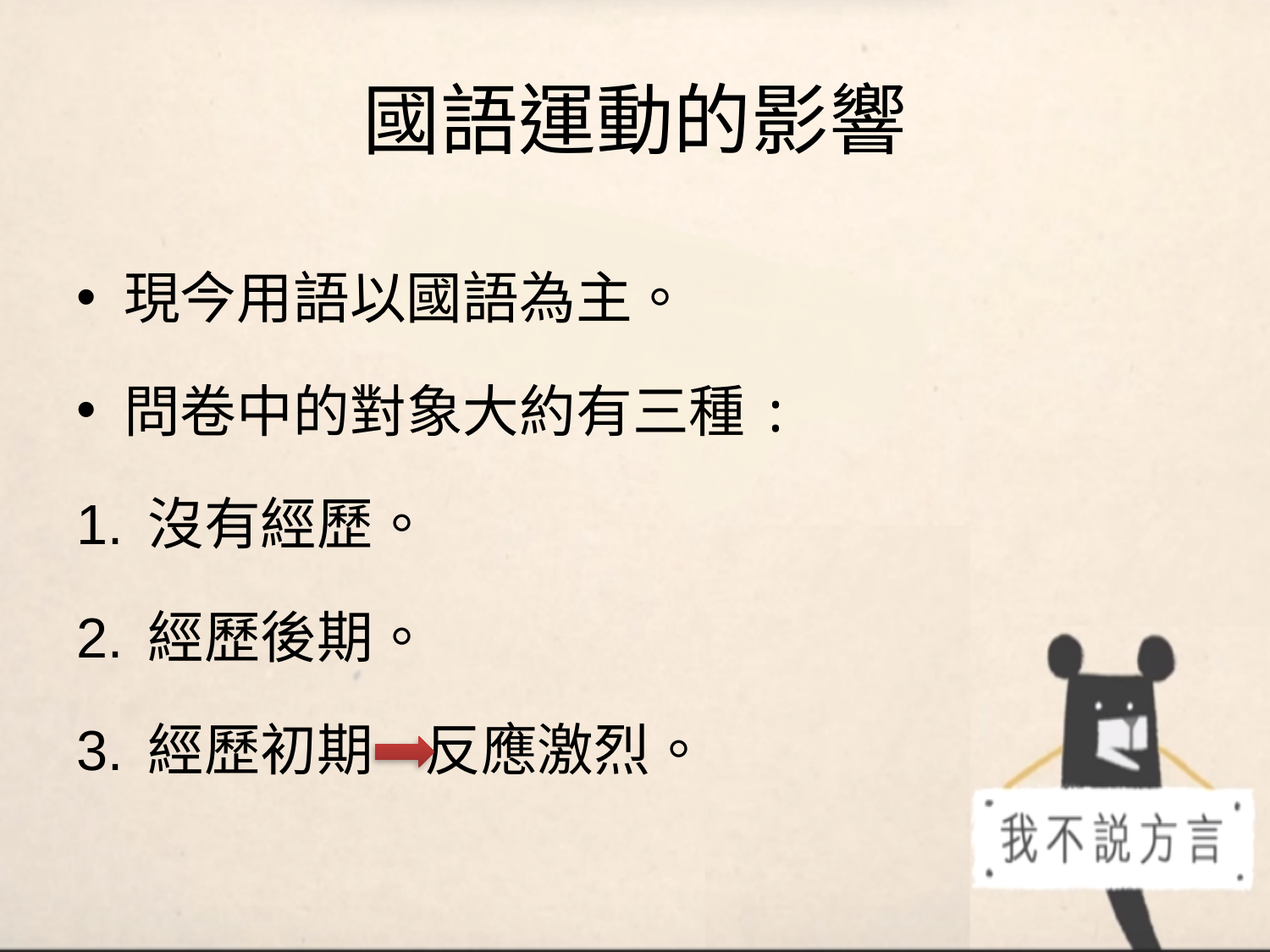

# 國語運動的影響
現今用語以國語為主。
問卷中的對象大約有三種:
沒有經歷。
經歷後期。
經歷初期    反應激烈。